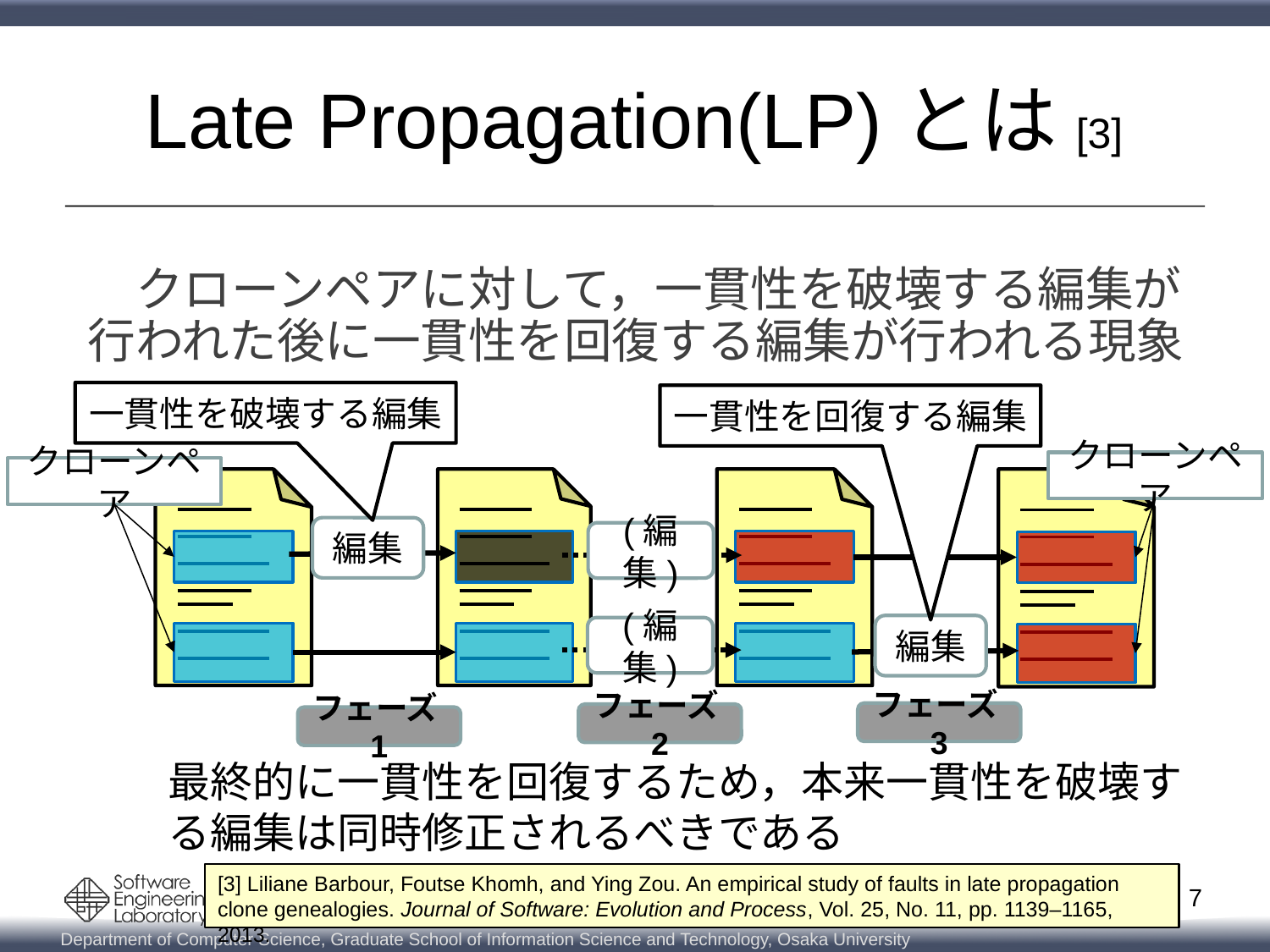

# Late Propagation(LP)とは[3]
　クローンペアに対して，一貫性を破壊する編集が行われた後に一貫性を回復する編集が行われる現象

一貫性を破壊する編集
一貫性を回復する編集
クローンペア
クローンペア

編集
(編集)
編集
(編集)
フェーズ3
フェーズ2
フェーズ1
最終的に一貫性を回復するため，本来一貫性を破壊する編集は同時修正されるべきである
[3] Liliane Barbour, Foutse Khomh, and Ying Zou. An empirical study of faults in late propagation clone genealogies. Journal of Software: Evolution and Process, Vol. 25, No. 11, pp. 1139–1165, 2013.
7